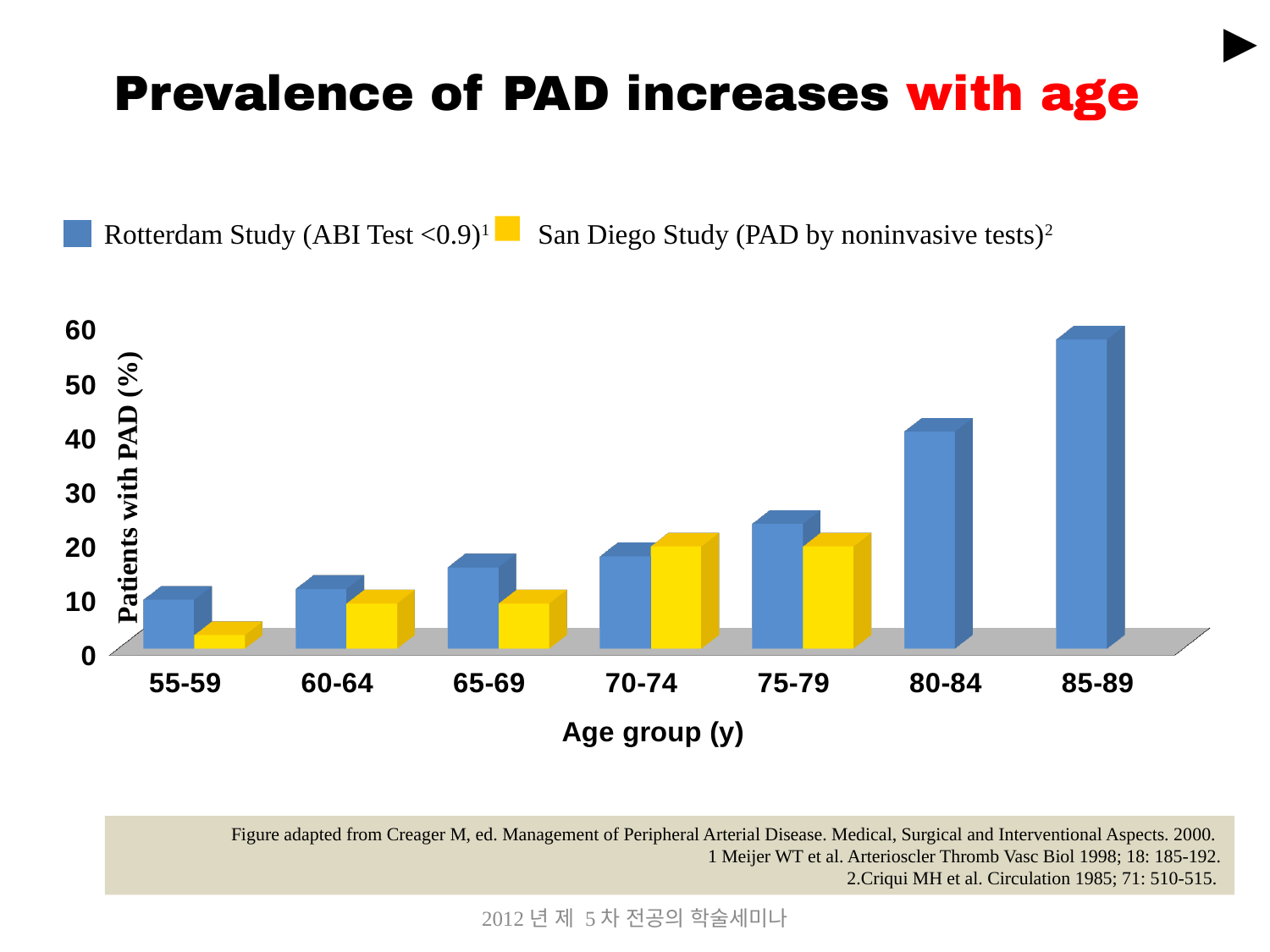

►
# Prevalence of PAD increases with age
Rotterdam Study (ABI Test <0.9)1      San Diego Study (PAD by noninvasive tests)2

[unsupported chart]

Patients with PAD (%)
Figure adapted from Creager M, ed. Management of Peripheral Arterial Disease. Medical, Surgical and Interventional Aspects. 2000.
1 Meijer WT et al. Arterioscler Thromb Vasc Biol 1998; 18: 185-192.
2.Criqui MH et al. Circulation 1985; 71: 510-515.
2012년 제 5차 전공의 학술세미나